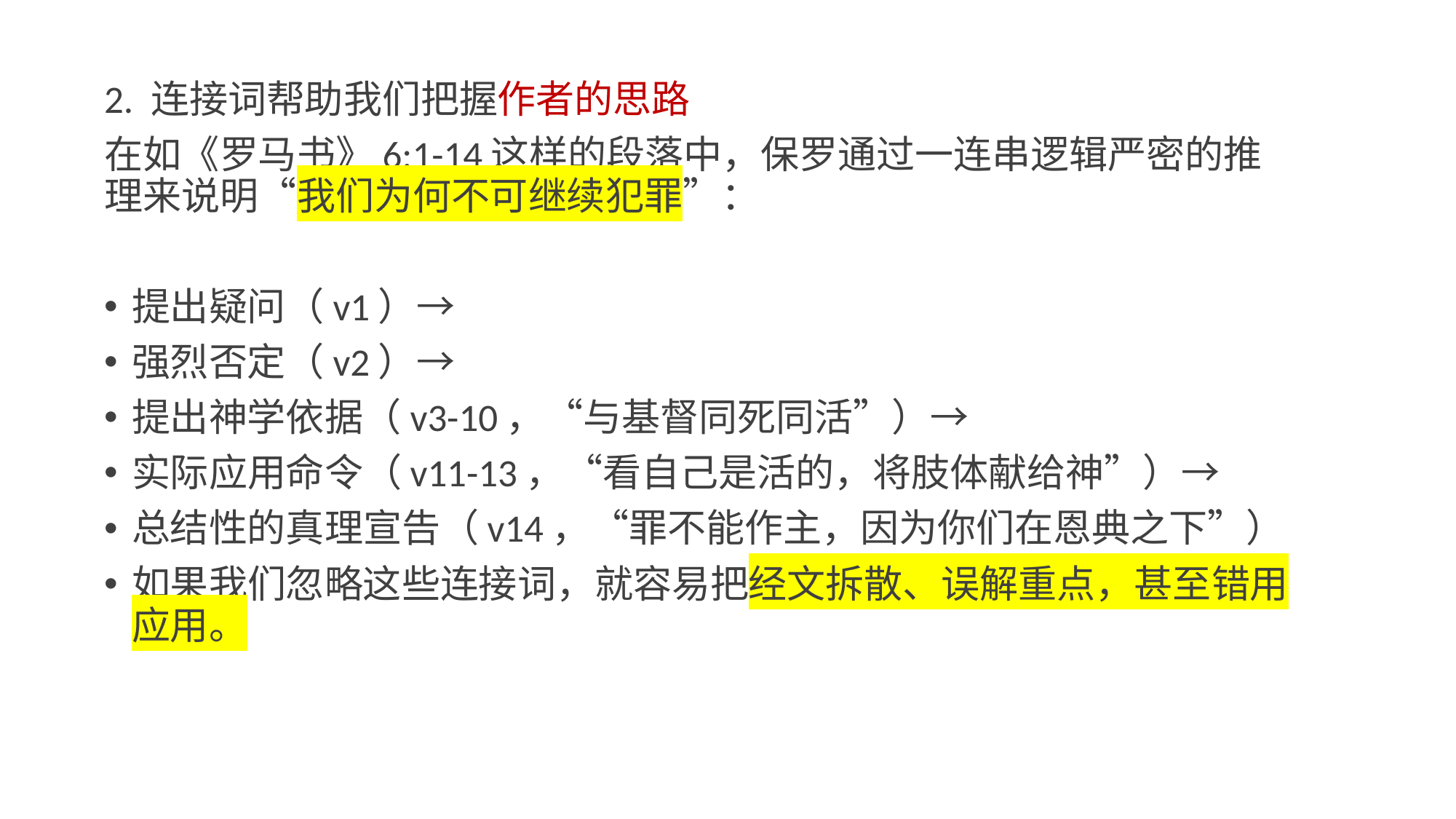

2. 连接词帮助我们把握作者的思路
在如《罗马书》6:1-14这样的段落中，保罗通过一连串逻辑严密的推理来说明“我们为何不可继续犯罪”：

提出疑问（v1）→
强烈否定（v2）→
提出神学依据（v3-10，“与基督同死同活”）→
实际应用命令（v11-13，“看自己是活的，将肢体献给神”）→
总结性的真理宣告（v14，“罪不能作主，因为你们在恩典之下”）
如果我们忽略这些连接词，就容易把经文拆散、误解重点，甚至错用应用。